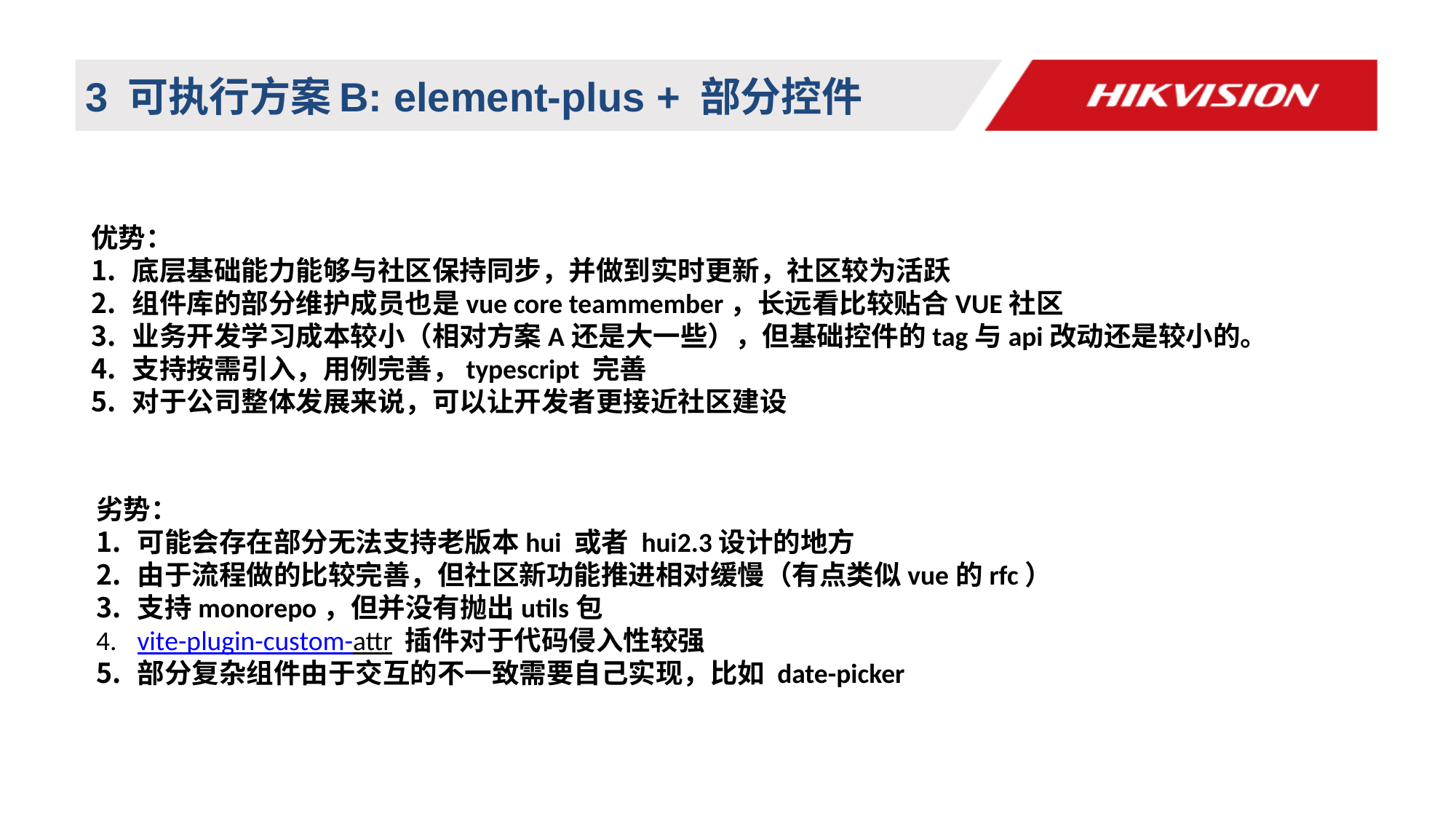

# 3 可执行方案B: element-plus + 部分控件
优势：
底层基础能力能够与社区保持同步，并做到实时更新，社区较为活跃
组件库的部分维护成员也是vue core teammember，长远看比较贴合VUE社区
业务开发学习成本较小（相对方案A还是大一些），但基础控件的tag与api改动还是较小的。
支持按需引入，用例完善，typescript 完善
对于公司整体发展来说，可以让开发者更接近社区建设
劣势：
可能会存在部分无法支持老版本hui 或者 hui2.3设计的地方
由于流程做的比较完善，但社区新功能推进相对缓慢（有点类似vue的rfc）
支持monorepo，但并没有抛出utils包
vite-plugin-custom-attr 插件对于代码侵入性较强
部分复杂组件由于交互的不一致需要自己实现，比如 date-picker
11